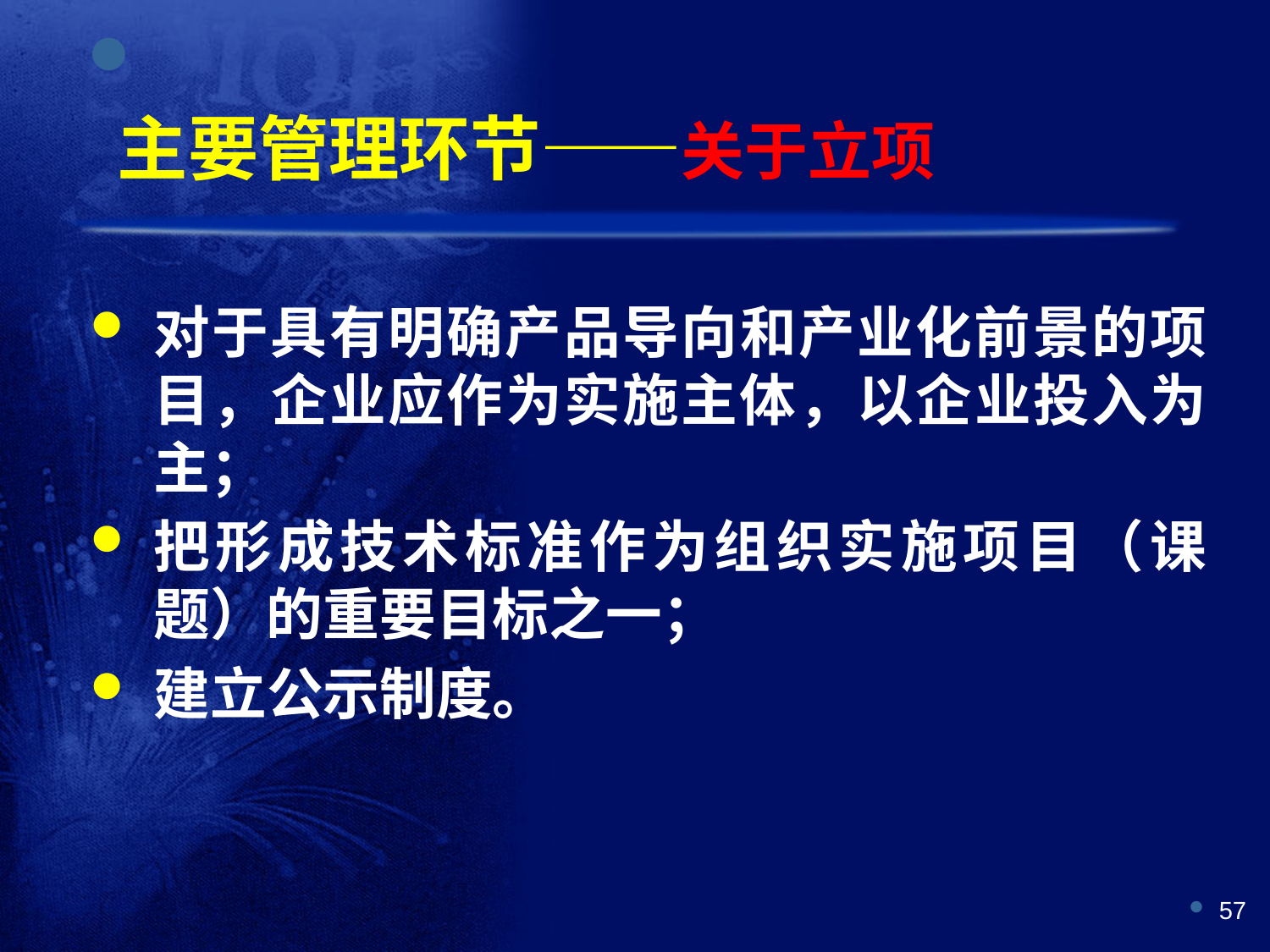

主要管理环节——关于立项
对于具有明确产品导向和产业化前景的项目，企业应作为实施主体，以企业投入为主；
把形成技术标准作为组织实施项目（课题）的重要目标之一；
建立公示制度。
57